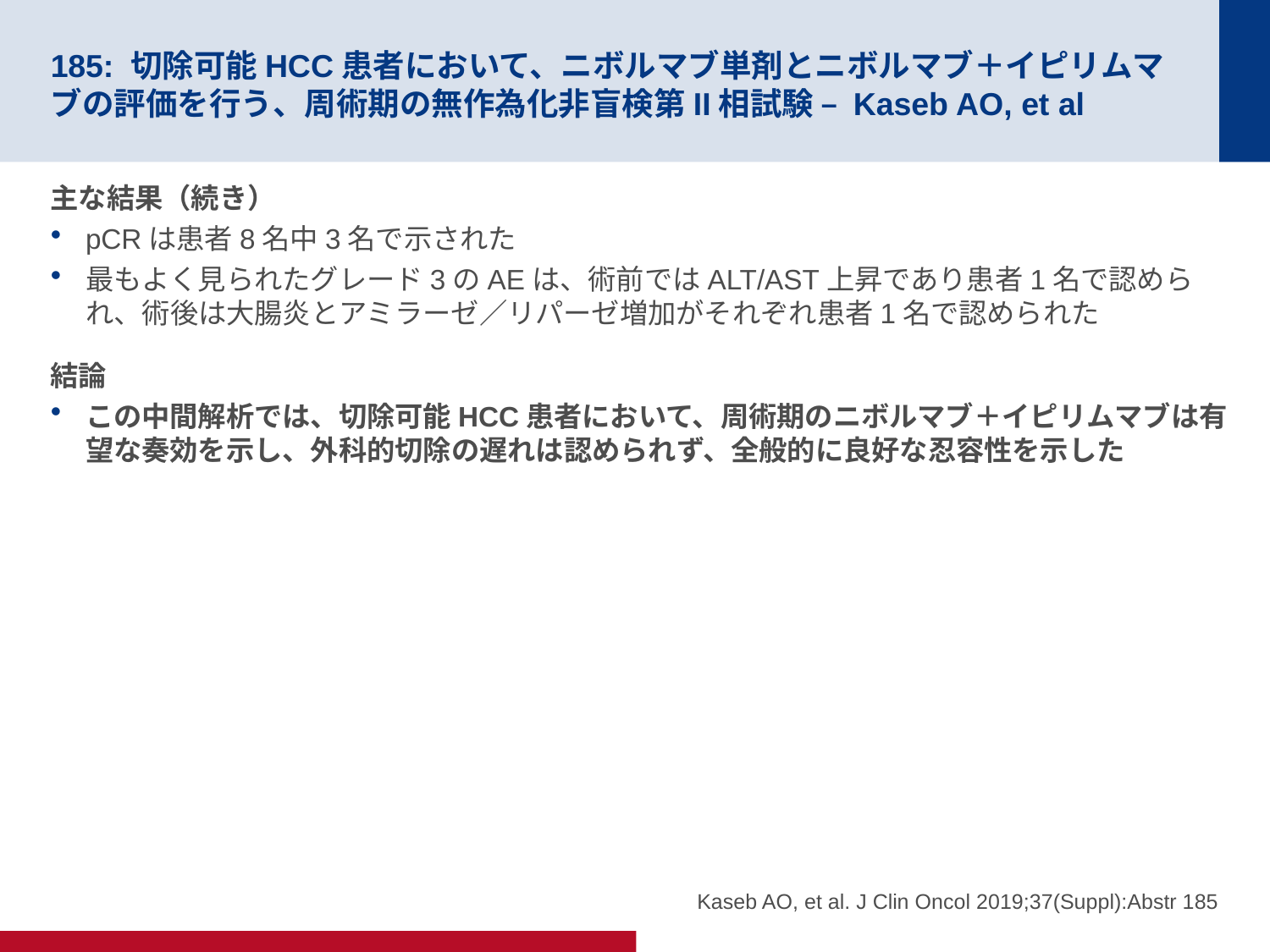

# 185: 切除可能HCC患者において、ニボルマブ単剤とニボルマブ＋イピリムマブの評価を行う、周術期の無作為化非盲検第II相試験 – Kaseb AO, et al
主な結果（続き）
pCRは患者8名中3名で示された
最もよく見られたグレード3のAEは、術前ではALT/AST上昇であり患者1名で認められ、術後は大腸炎とアミラーゼ／リパーゼ増加がそれぞれ患者1名で認められた
結論
この中間解析では、切除可能HCC患者において、周術期のニボルマブ＋イピリムマブは有望な奏効を示し、外科的切除の遅れは認められず、全般的に良好な忍容性を示した

Kaseb AO, et al. J Clin Oncol 2019;37(Suppl):Abstr 185